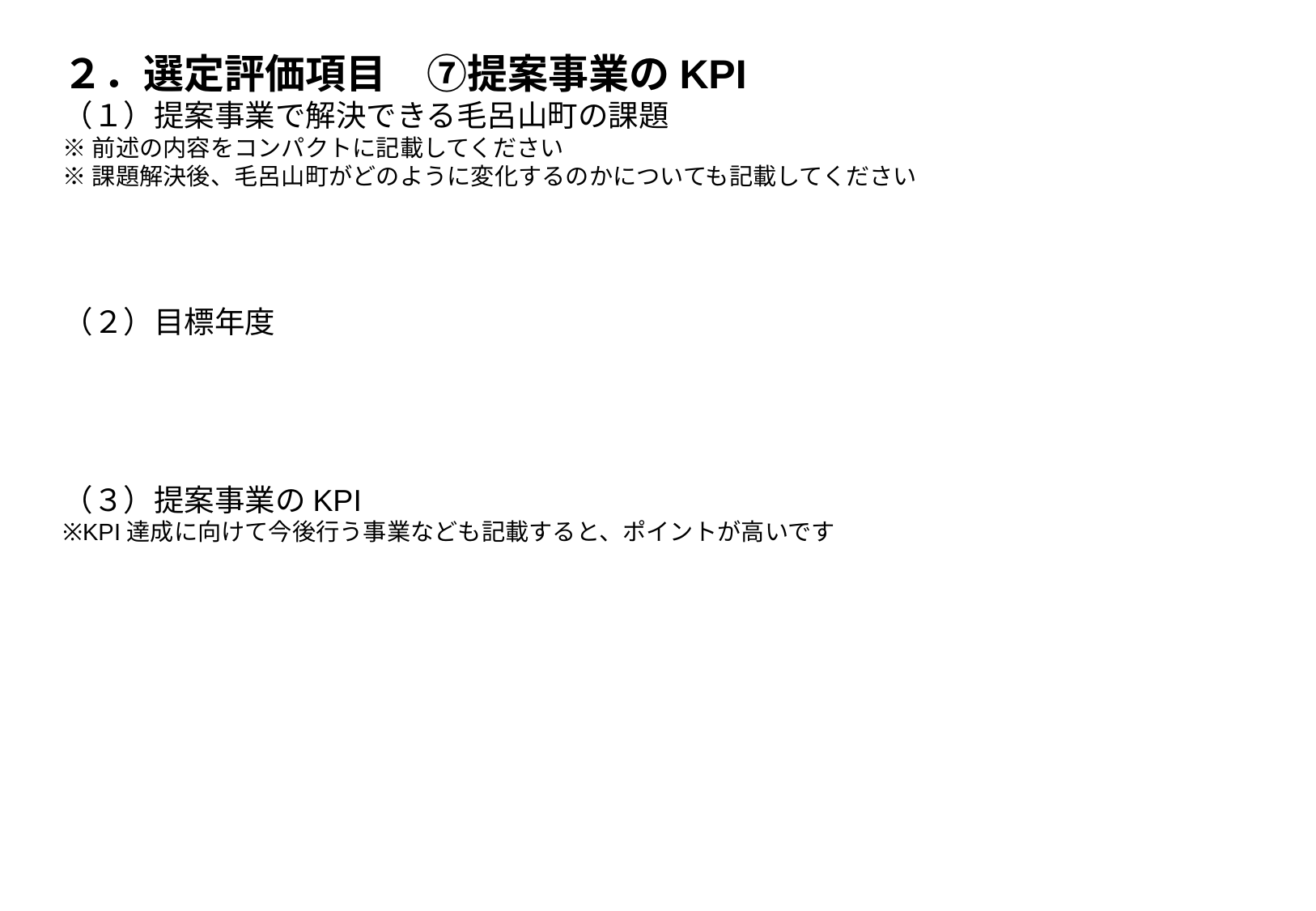

２．選定評価項目　⑦提案事業のKPI
（１）提案事業で解決できる毛呂山町の課題
※前述の内容をコンパクトに記載してください
※課題解決後、毛呂山町がどのように変化するのかについても記載してください

（２）目標年度

（３）提案事業のKPI
※KPI達成に向けて今後行う事業なども記載すると、ポイントが高いです